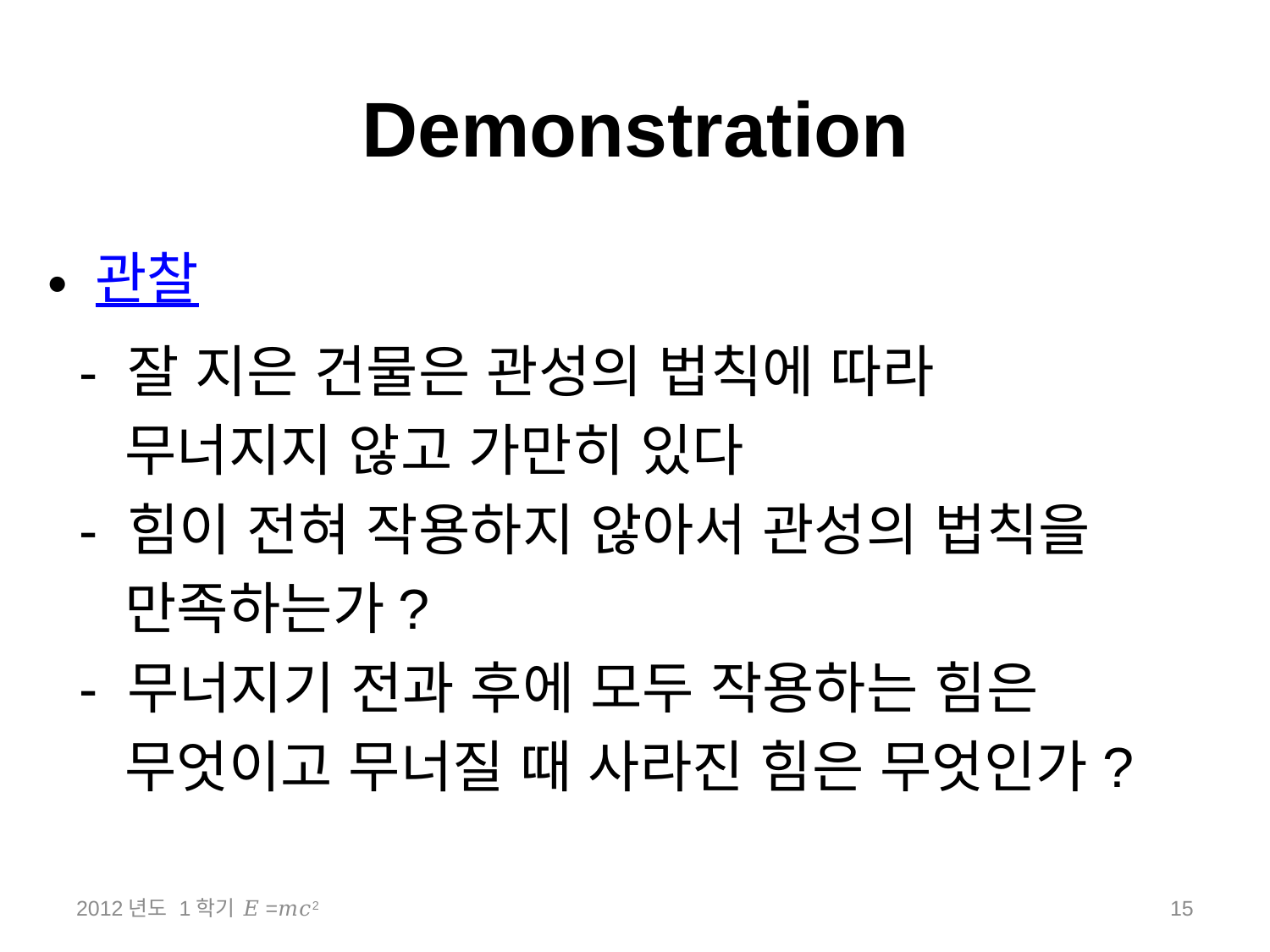

Demonstration
관찰
  - 잘 지은 건물은 관성의 법칙에 따라
    무너지지 않고 가만히 있다
  - 힘이 전혀 작용하지 않아서 관성의 법칙을
    만족하는가?
  - 무너지기 전과 후에 모두 작용하는 힘은
    무엇이고 무너질 때 사라진 힘은 무엇인가?
2012년도 1학기 𝐸=𝑚𝑐2
15